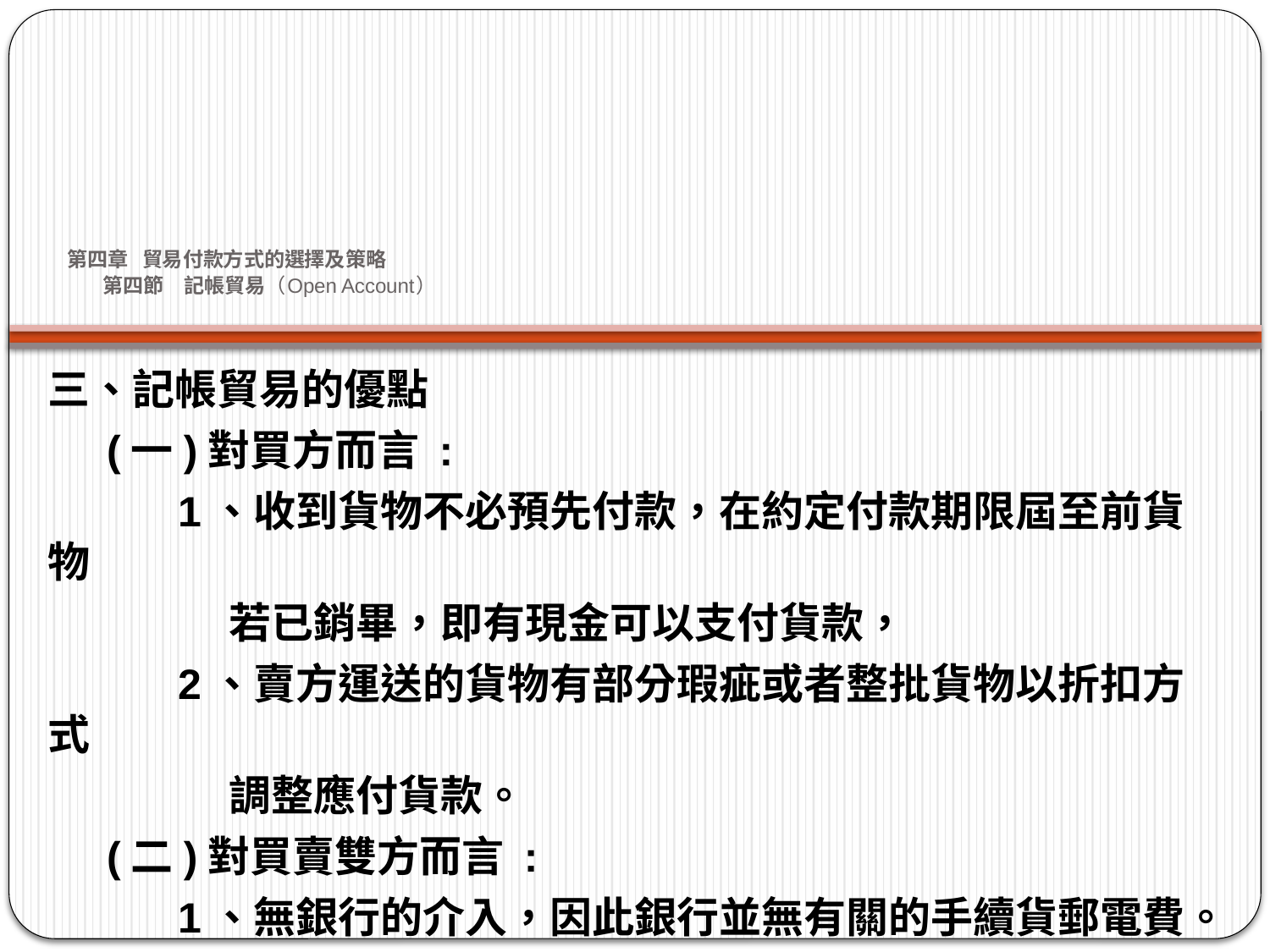

# 第四章   貿易付款方式的選擇及策略 第四節　記帳貿易（Open Account）
三、記帳貿易的優點
     (一)對買方而言 :
           1、收到貨物不必預先付款，在約定付款期限屆至前貨物
                  若已銷畢，即有現金可以支付貨款，
           2、賣方運送的貨物有部分瑕疵或者整批貨物以折扣方式
                  調整應付貨款。
     (二)對買賣雙方而言 :
           1、無銀行的介入，因此銀行並無有關的手續貨郵電費。
           2、所須單據相對減少可省下一筆文書作業費。